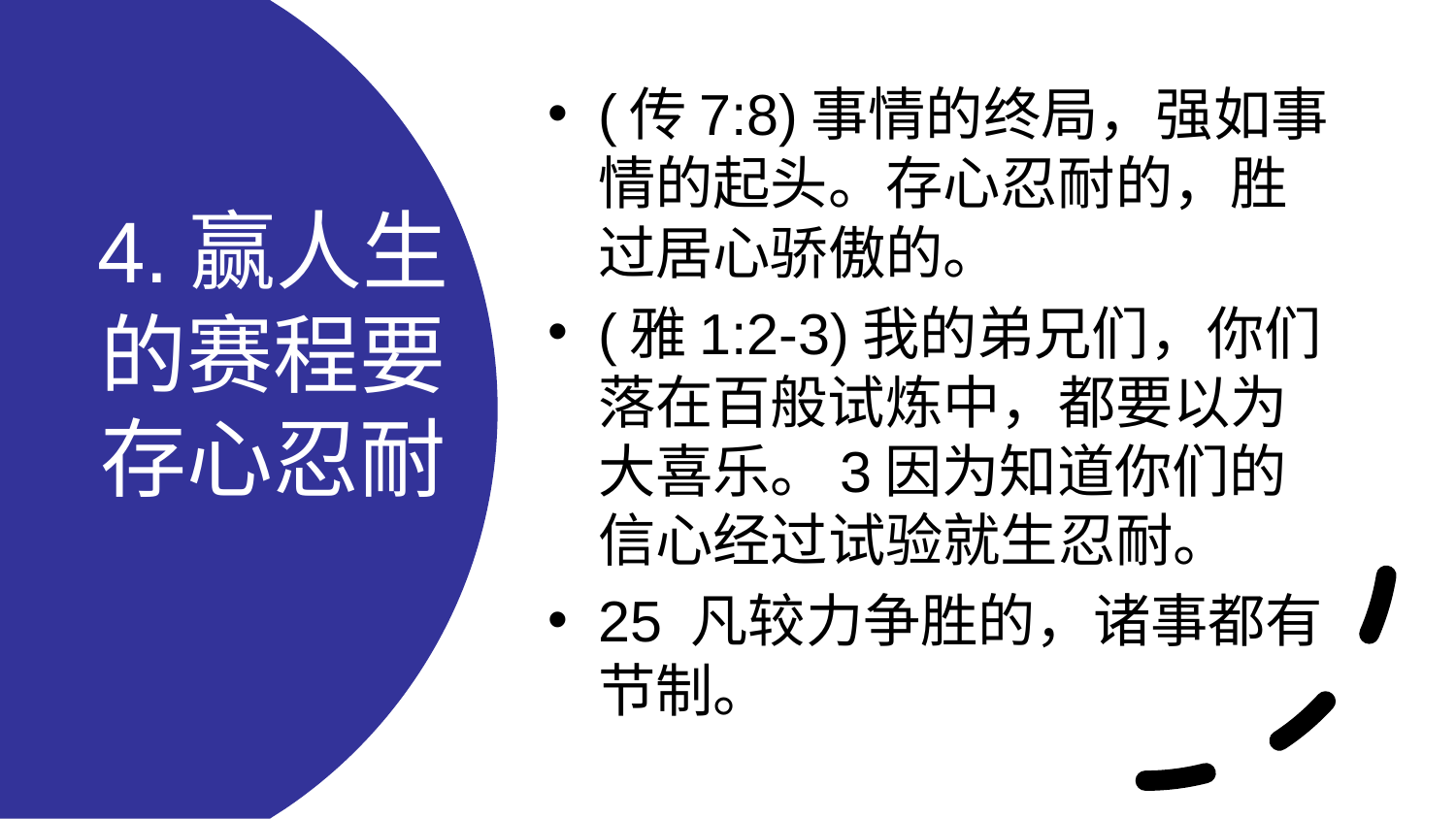

(传7:8)事情的终局，强如事情的起头。存心忍耐的，胜过居心骄傲的。
(雅1:2-3)我的弟兄们，你们落在百般试炼中，都要以为大喜乐。3因为知道你们的信心经过试验就生忍耐。
25 凡较力争胜的，诸事都有节制。

# 4.赢人生的赛程要存心忍耐